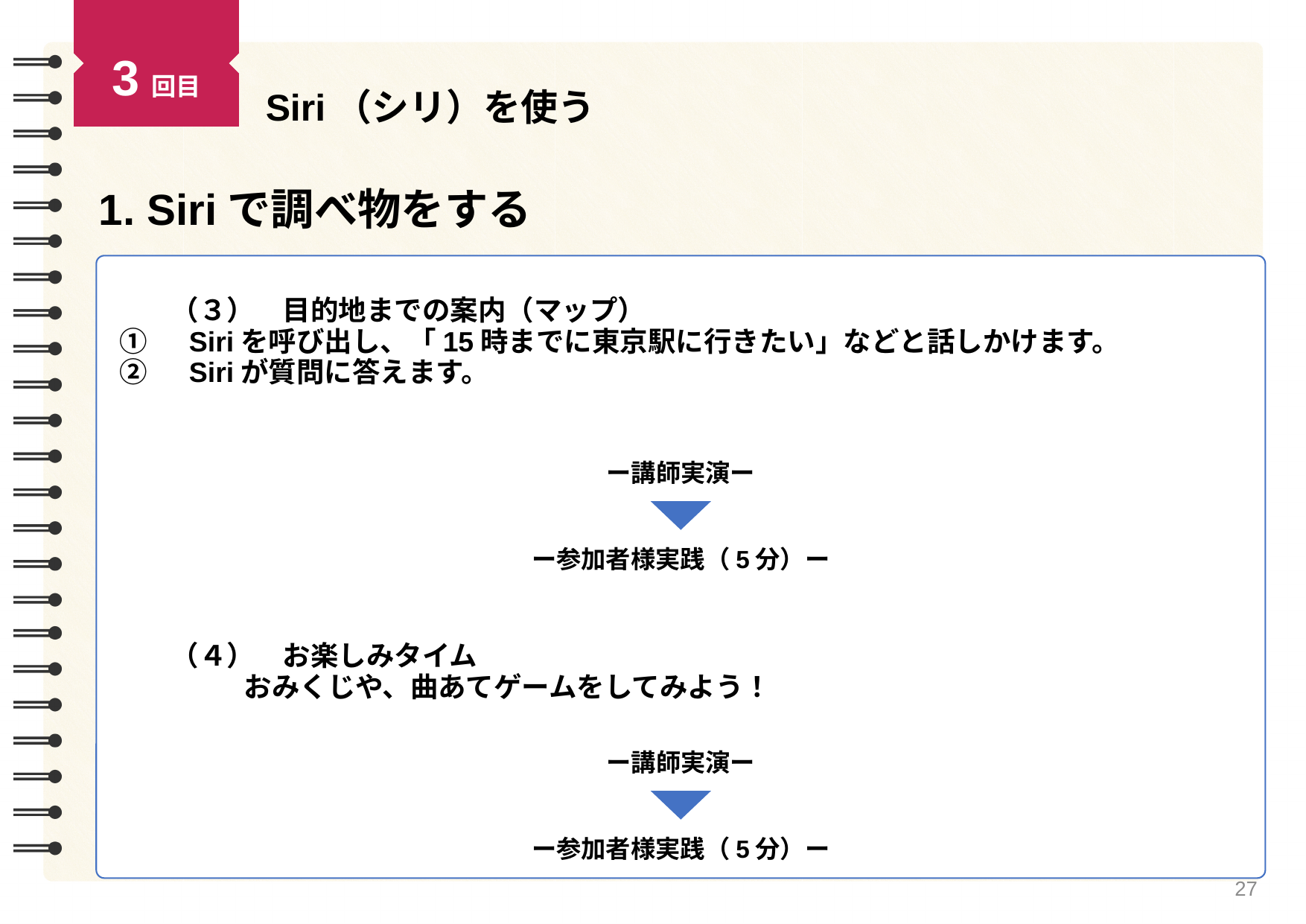

3回目

Siri（シリ）を使う
1. Siriで調べ物をする

（３）　目的地までの案内（マップ）
①　Siriを呼び出し、「15時までに東京駅に行きたい」などと話しかけます。
②　Siriが質問に答えます。

（４）　お楽しみタイム
　　おみくじや、曲あてゲームをしてみよう！

ー講師実演ー

ー参加者様実践（5分）ー
ー講師実演ー

ー参加者様実践（5分）ー
27